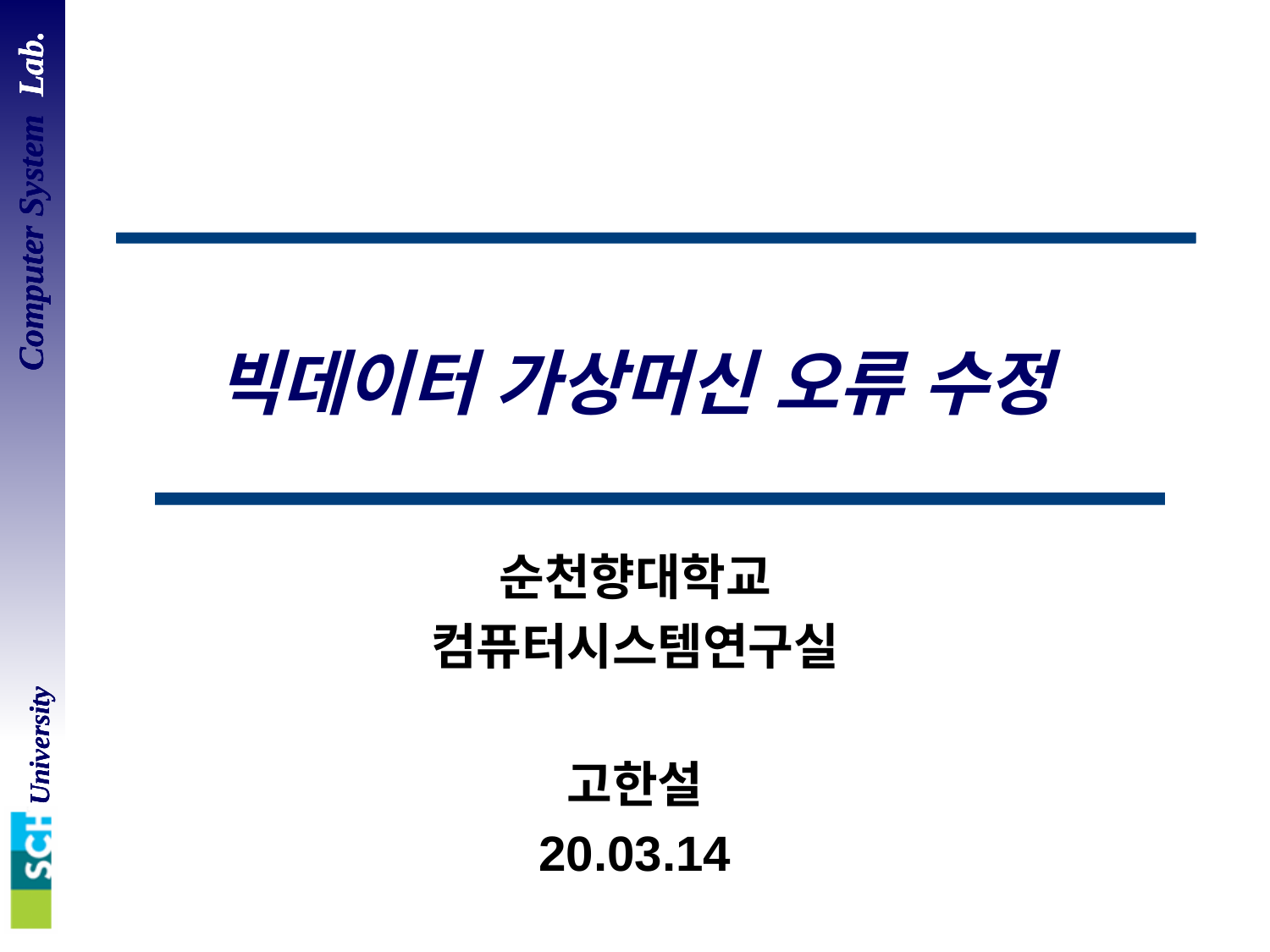

# 빅데이터 가상머신 오류 수정
순천향대학교
컴퓨터시스템연구실

고한설
20.03.14